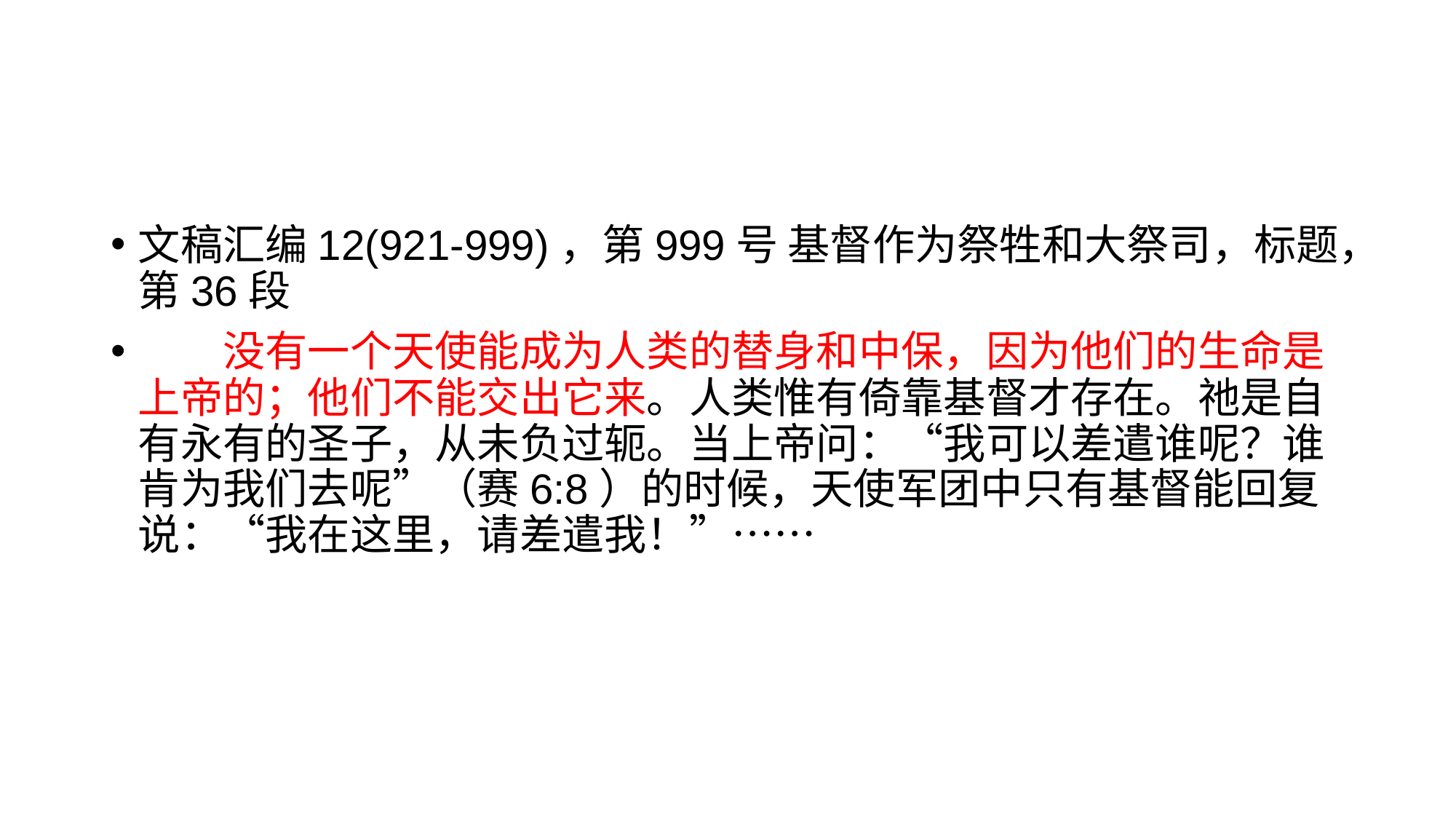

#
文稿汇编12(921-999)，第999号 基督作为祭牲和大祭司，标题，第36段
　　没有一个天使能成为人类的替身和中保，因为他们的生命是上帝的；他们不能交出它来。人类惟有倚靠基督才存在。祂是自有永有的圣子，从未负过轭。当上帝问：“我可以差遣谁呢？谁肯为我们去呢”（赛6:8）的时候，天使军团中只有基督能回复说：“我在这里，请差遣我！”……